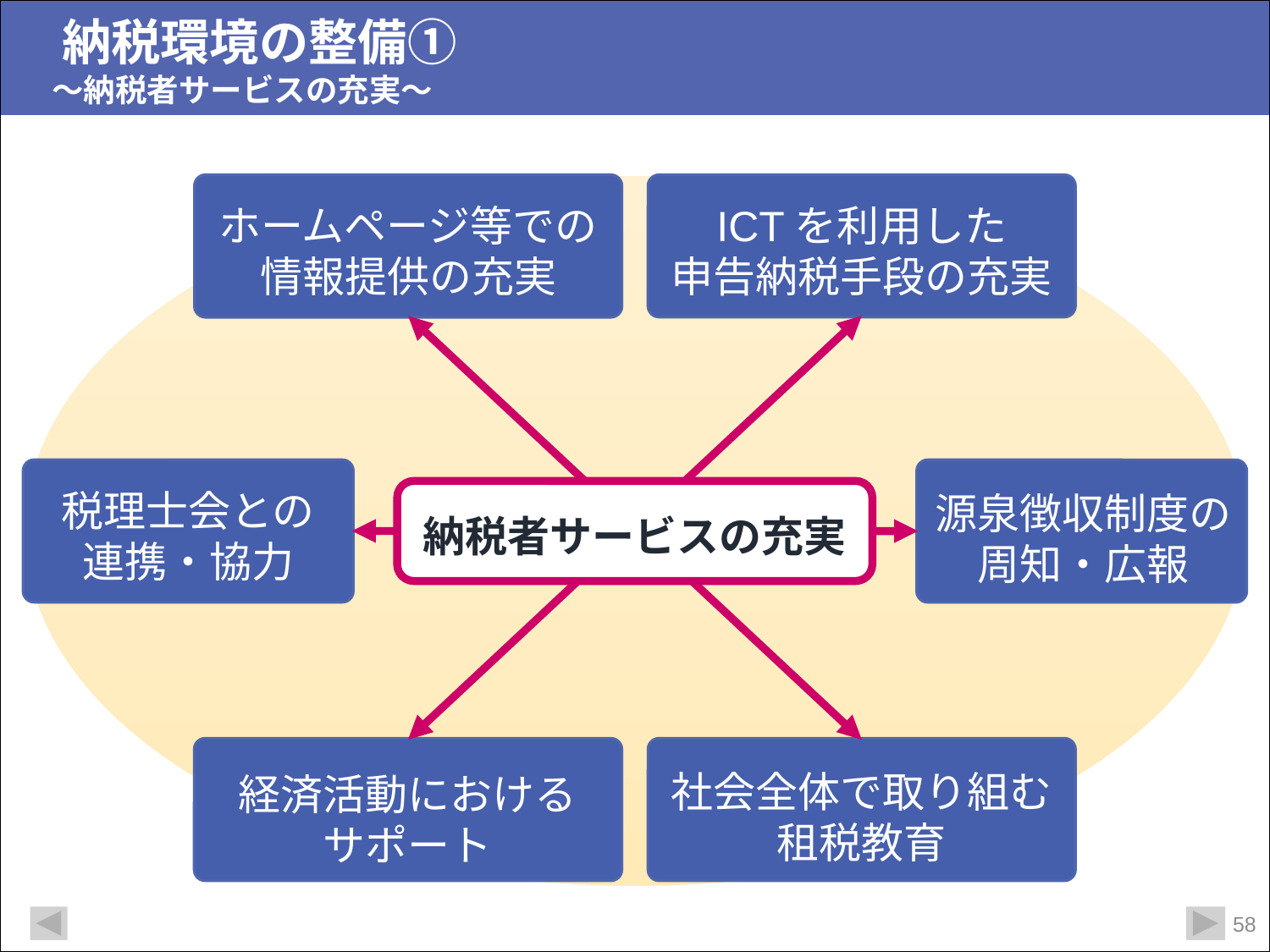

# 納税環境の整備① 　 ～納税者サービスの充実～

ホームページ等での
情報提供の充実
ICTを利用した
申告納税手段の充実

税理士会との
連携・協力
源泉徴収制度の
周知・広報
納税者サービスの充実
経済活動における
サポート
社会全体で取り組む
租税教育

58